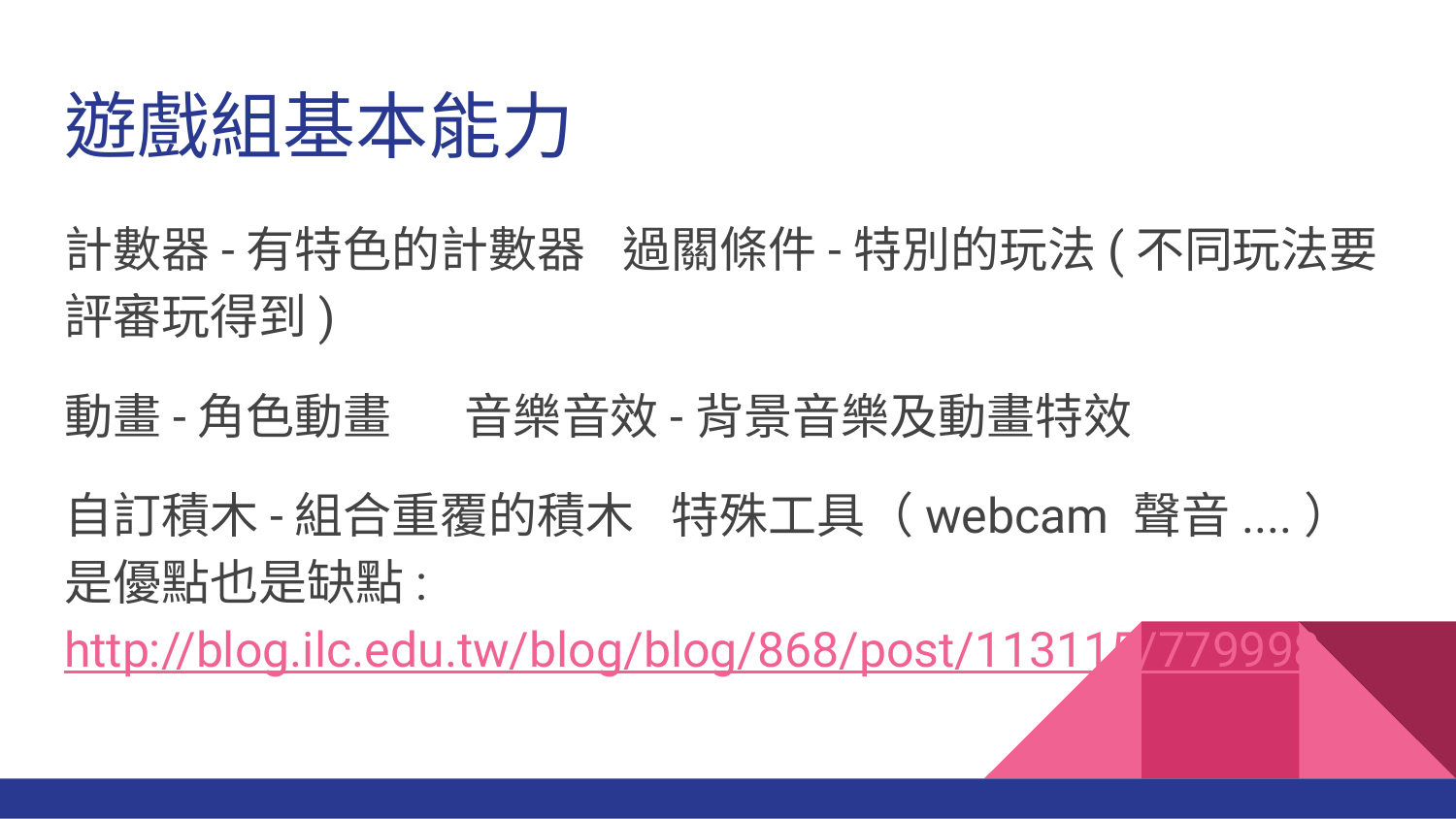

# 遊戲組基本能力
計數器-有特色的計數器   過關條件-特別的玩法(不同玩法要評審玩得到)
動畫-角色動畫      音樂音效-背景音樂及動畫特效
自訂積木-組合重覆的積木   特殊工具（webcam 聲音....）是優點也是缺點:http://blog.ilc.edu.tw/blog/blog/868/post/113115/779998